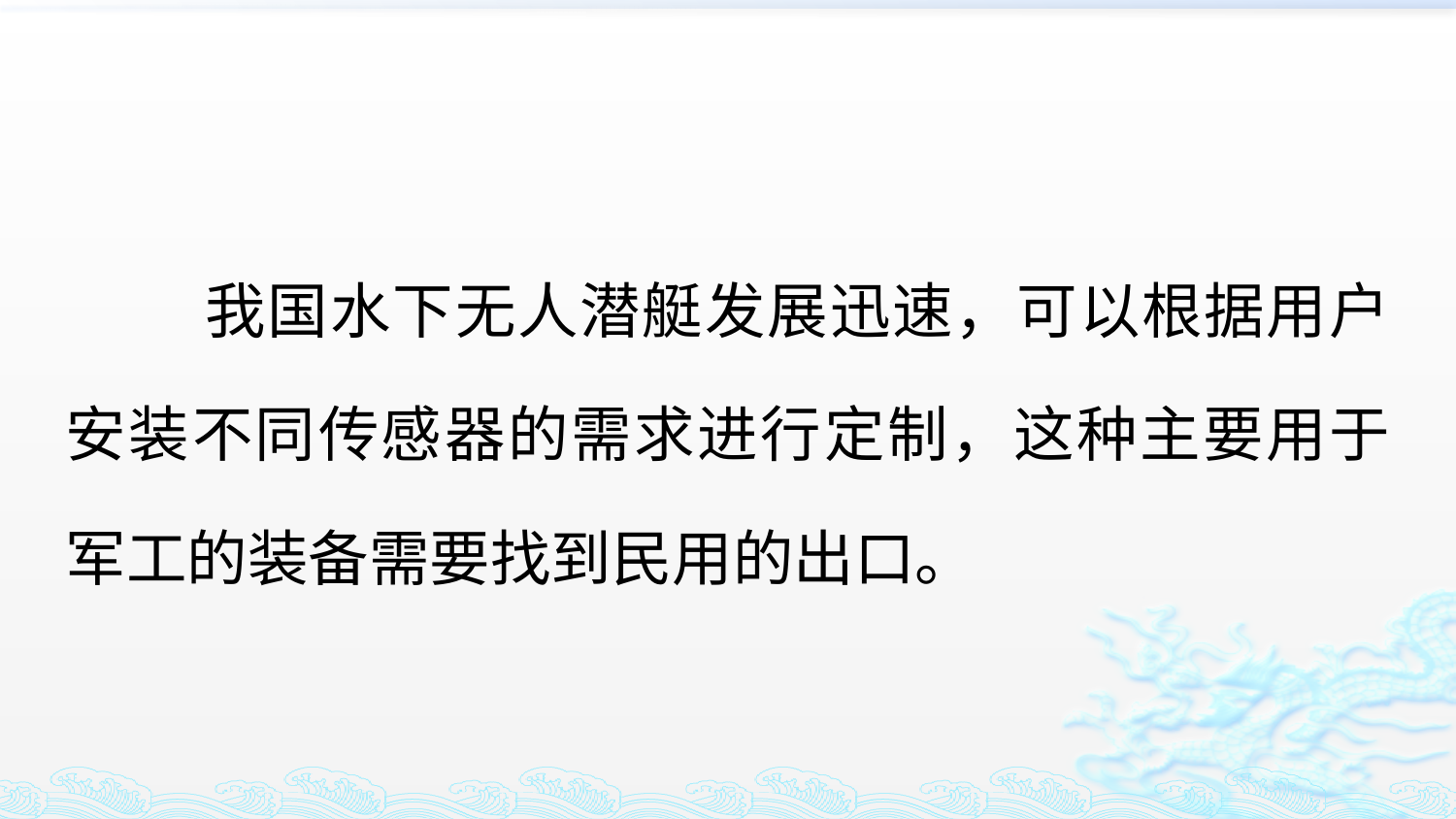

我国水下无人潜艇发展迅速，可以根据用户安装不同传感器的需求进行定制，这种主要用于军工的装备需要找到民用的出口。